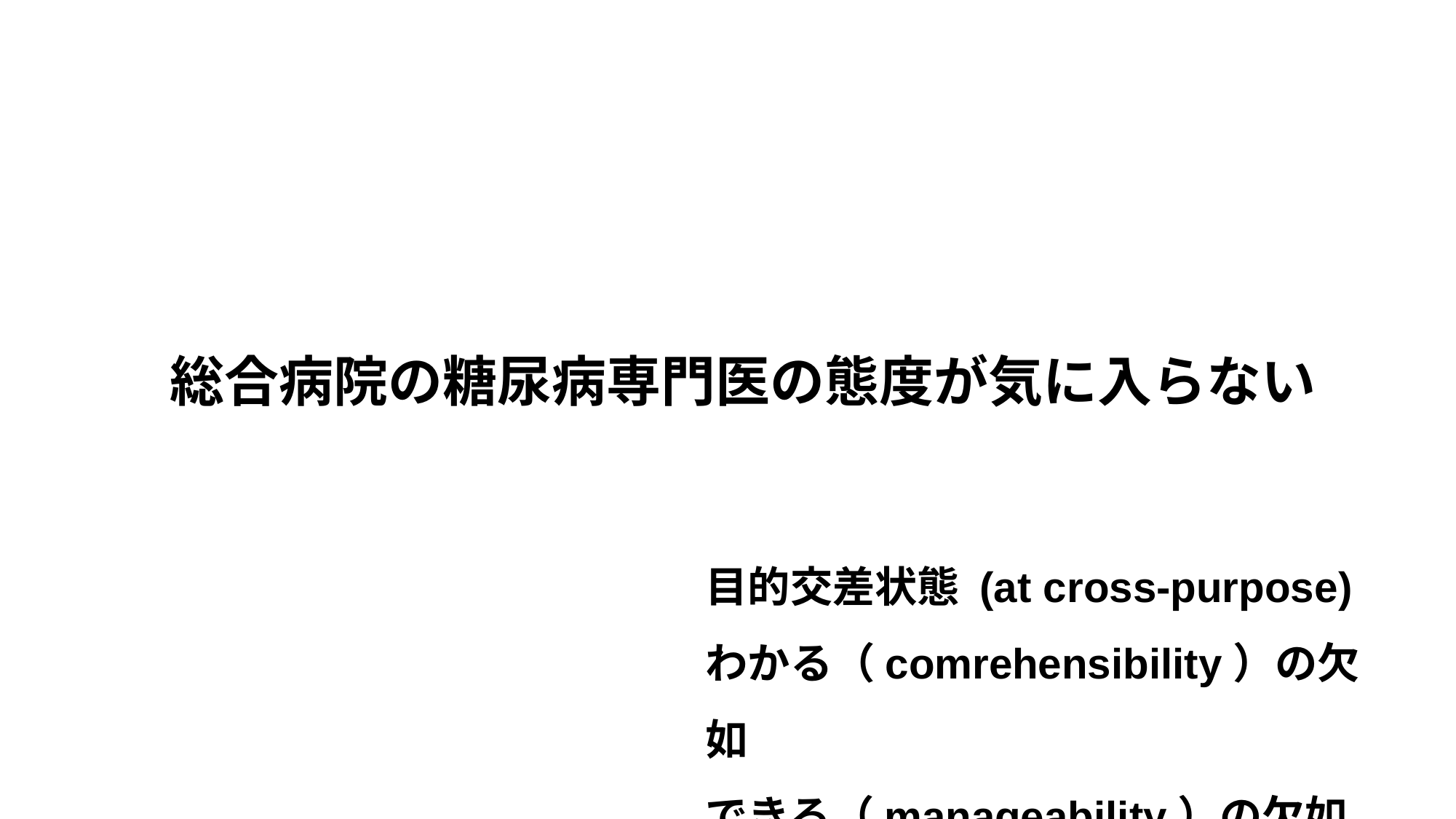

総合病院の糖尿病専門医の態度が気に入らない
目的交差状態 (at cross-purpose)
わかる（comrehensibility）の欠如
できる（manageability）の欠如